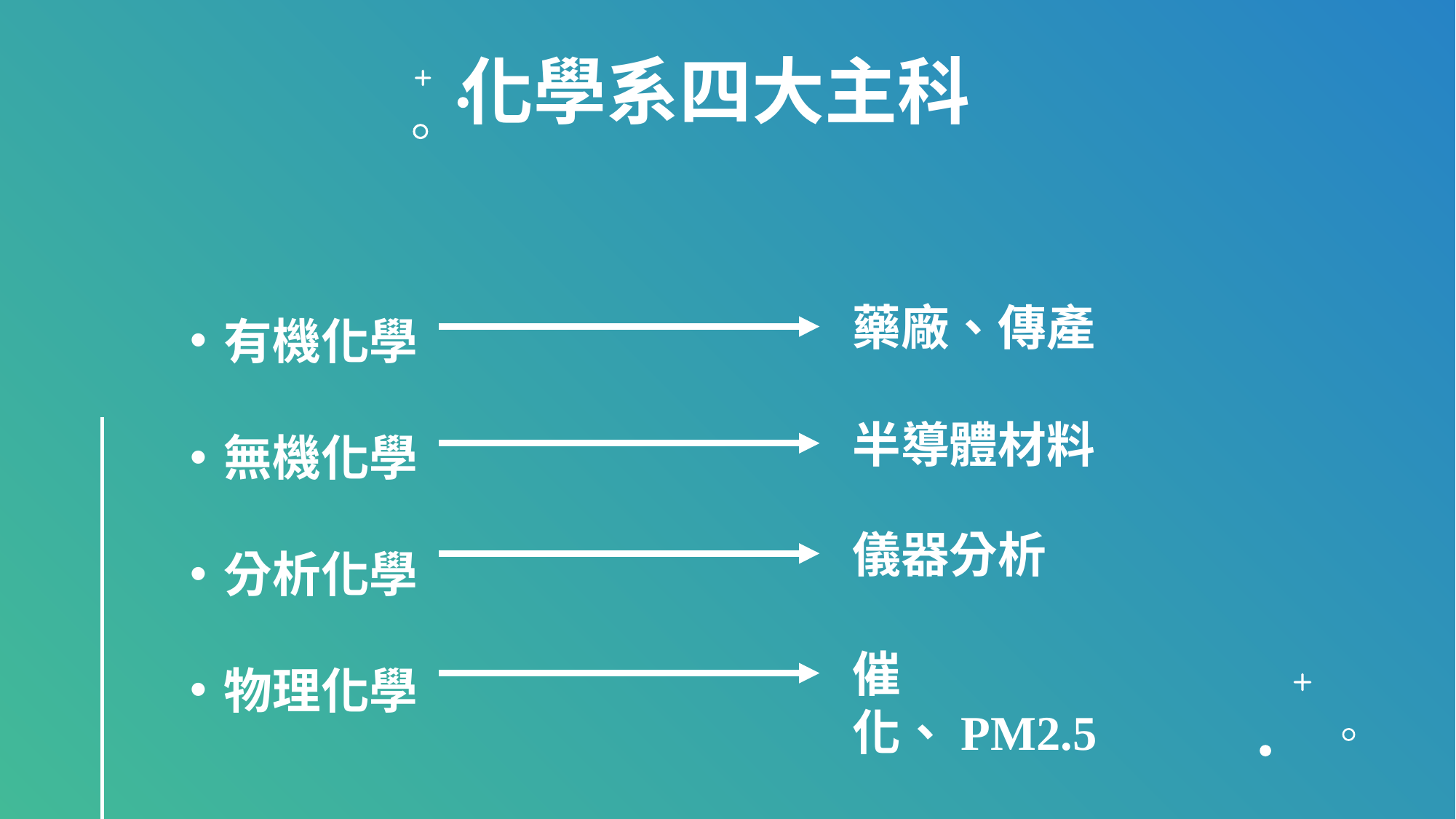

化學系四大主科

有機化學
無機化學
分析化學
物理化學
藥廠、傳產
半導體材料
儀器分析
催化、PM2.5